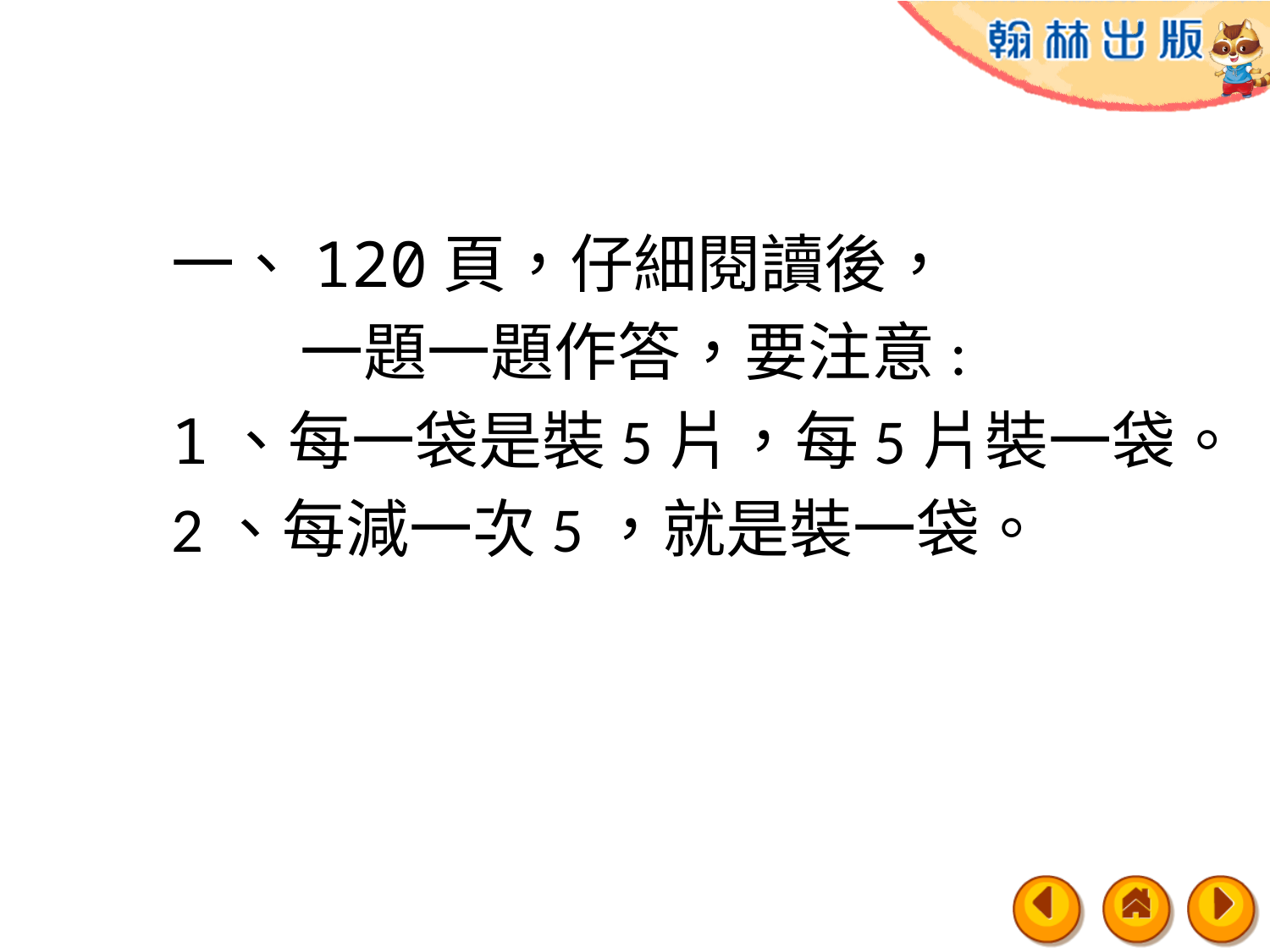

一、120頁，仔細閱讀後，
        一題一題作答，要注意:
1、每一袋是裝5片，每5片裝一袋。
2、每減一次5，就是裝一袋。